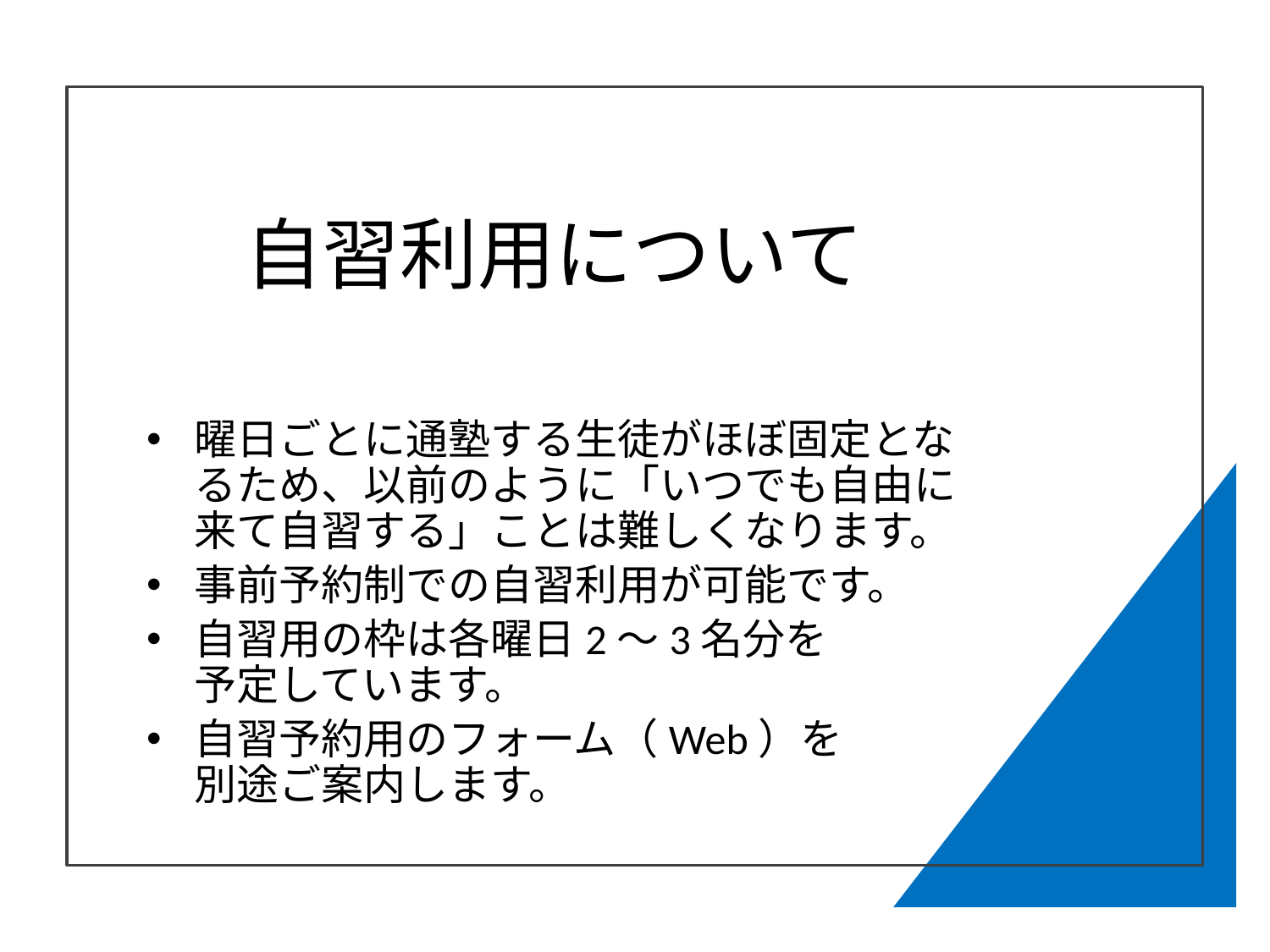

# 自習利用について
曜日ごとに通塾する生徒がほぼ固定となるため、以前のように「いつでも自由に来て自習する」ことは難しくなります。
事前予約制での自習利用が可能です。
自習用の枠は各曜日2〜3名分を
予定しています。
自習予約用のフォーム（Web）を
別途ご案内します。